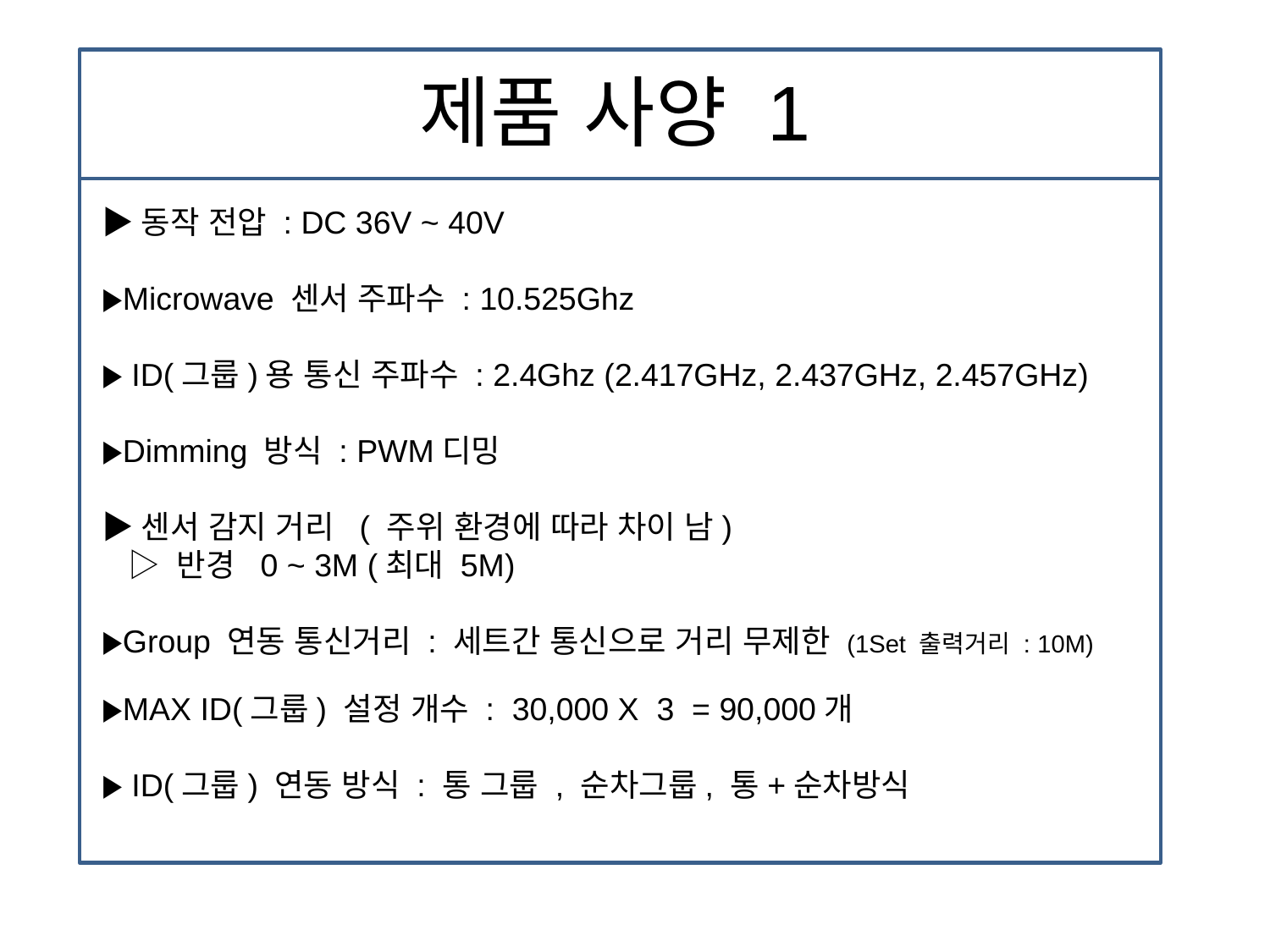

제품 사양 1

▶동작 전압 : DC 36V ~ 40V

▶Microwave 센서 주파수 : 10.525Ghz

▶ ID(그룹)용 통신 주파수 : 2.4Ghz (2.417GHz, 2.437GHz, 2.457GHz)

▶Dimming 방식 : PWM디밍

▶센서 감지 거리  ( 주위 환경에 따라 차이 남)
   ▷ 반경  0 ~ 3M (최대 5M)

▶Group 연동 통신거리 : 세트간 통신으로 거리 무제한 (1Set 출력거리 : 10M)

▶MAX ID(그룹) 설정 개수 :  30,000 X  3  = 90,000개

▶ ID(그룹) 연동 방식 : 통 그룹 , 순차그룹, 통+순차방식